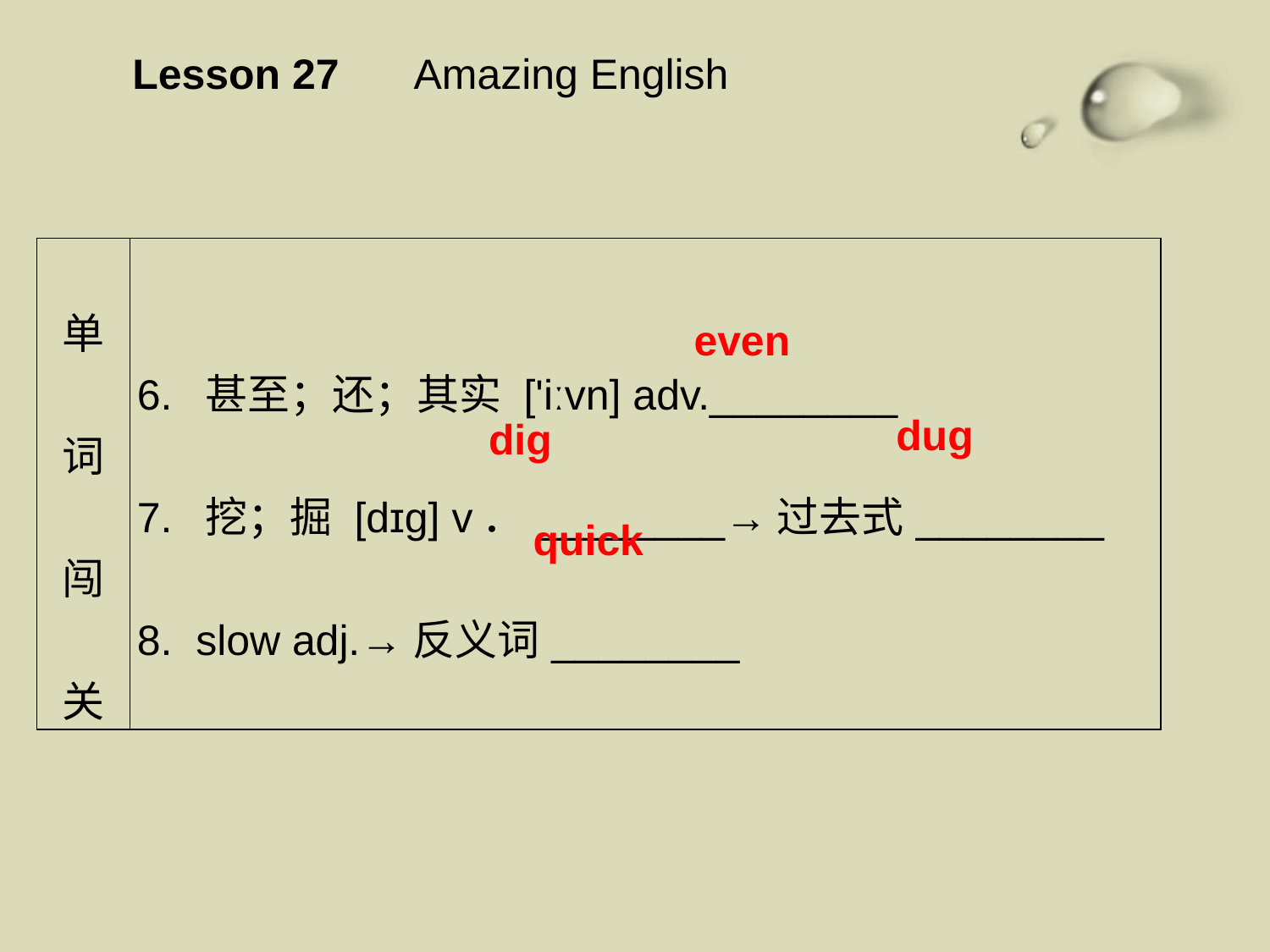

Lesson 27 　Amazing English
| 单词闯关 | 6. 甚至；还；其实 ['iːvn] adv.\_\_\_\_\_\_\_\_ 7. 挖；掘 [dɪɡ] v．\_\_\_\_\_\_\_\_→过去式\_\_\_\_\_\_\_\_ 8. slow adj.→反义词\_\_\_\_\_\_\_\_ |
| --- | --- |
even
dug
dig
quick